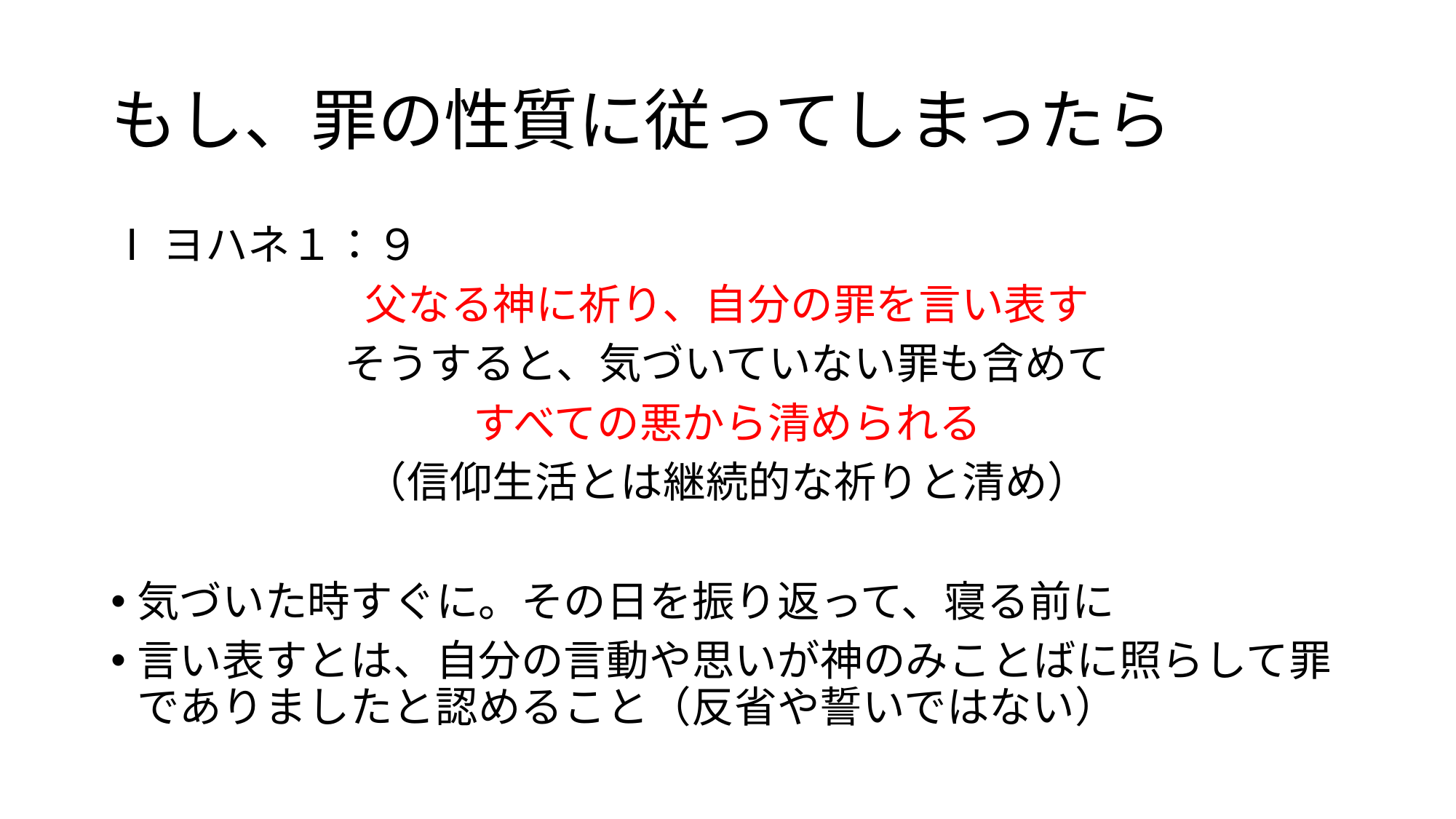

# もし、罪の性質に従ってしまったら
Ⅰヨハネ１：９
父なる神に祈り、自分の罪を言い表す
そうすると、気づいていない罪も含めて
すべての悪から清められる
（信仰生活とは継続的な祈りと清め）

気づいた時すぐに。その日を振り返って、寝る前に
言い表すとは、自分の言動や思いが神のみことばに照らして罪でありましたと認めること（反省や誓いではない）